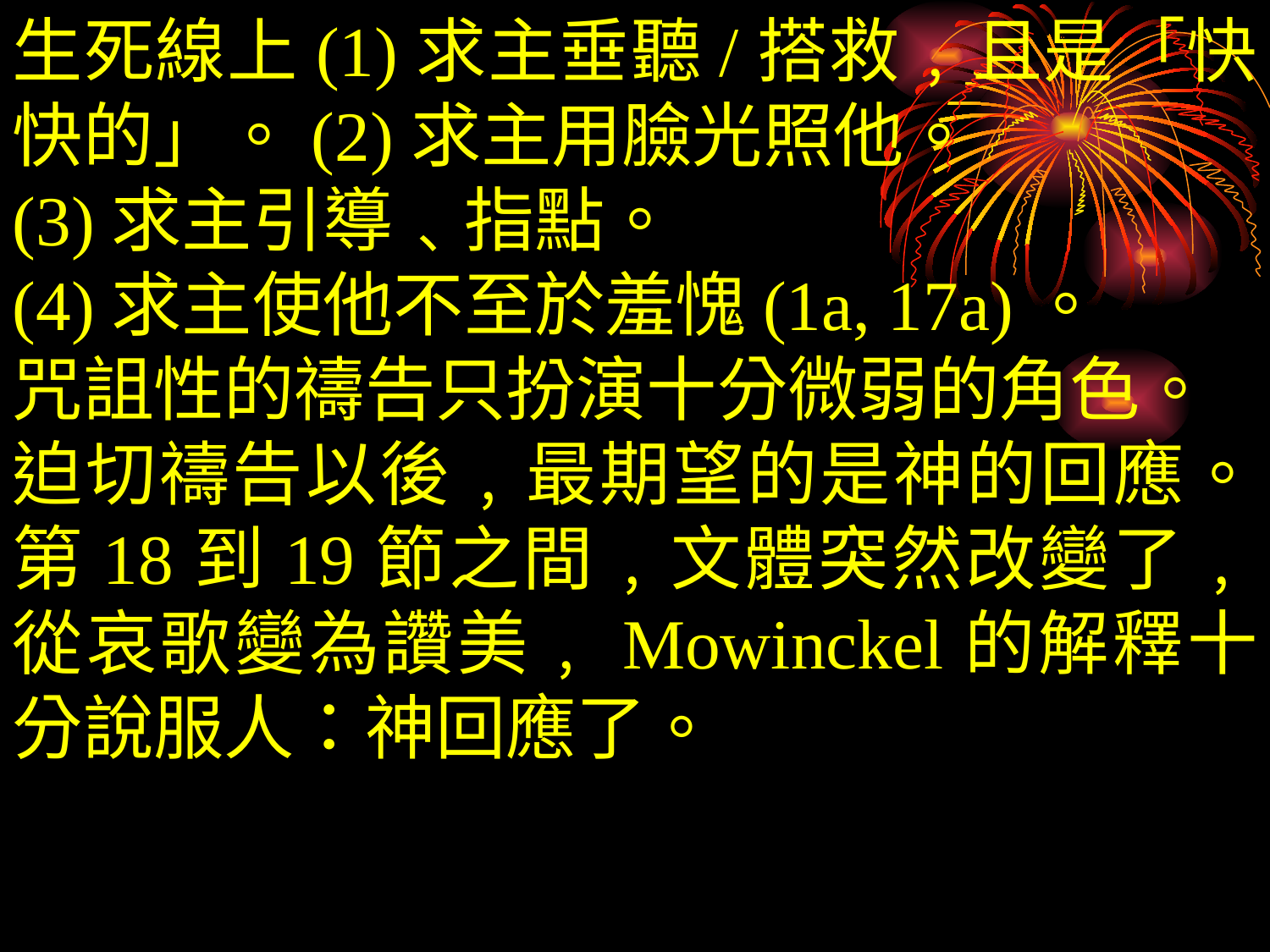

生死線上(1)求主垂聽/搭救﹐且是「快快的」。(2)求主用臉光照他。
(3)求主引導﹑指點。
(4)求主使他不至於羞愧(1a, 17a)。
咒詛性的禱告只扮演十分微弱的角色。
迫切禱告以後﹐最期望的是神的回應。第18到19節之間﹐文體突然改變了﹐從哀歌變為讚美﹐Mowinckel的解釋十分說服人：神回應了。